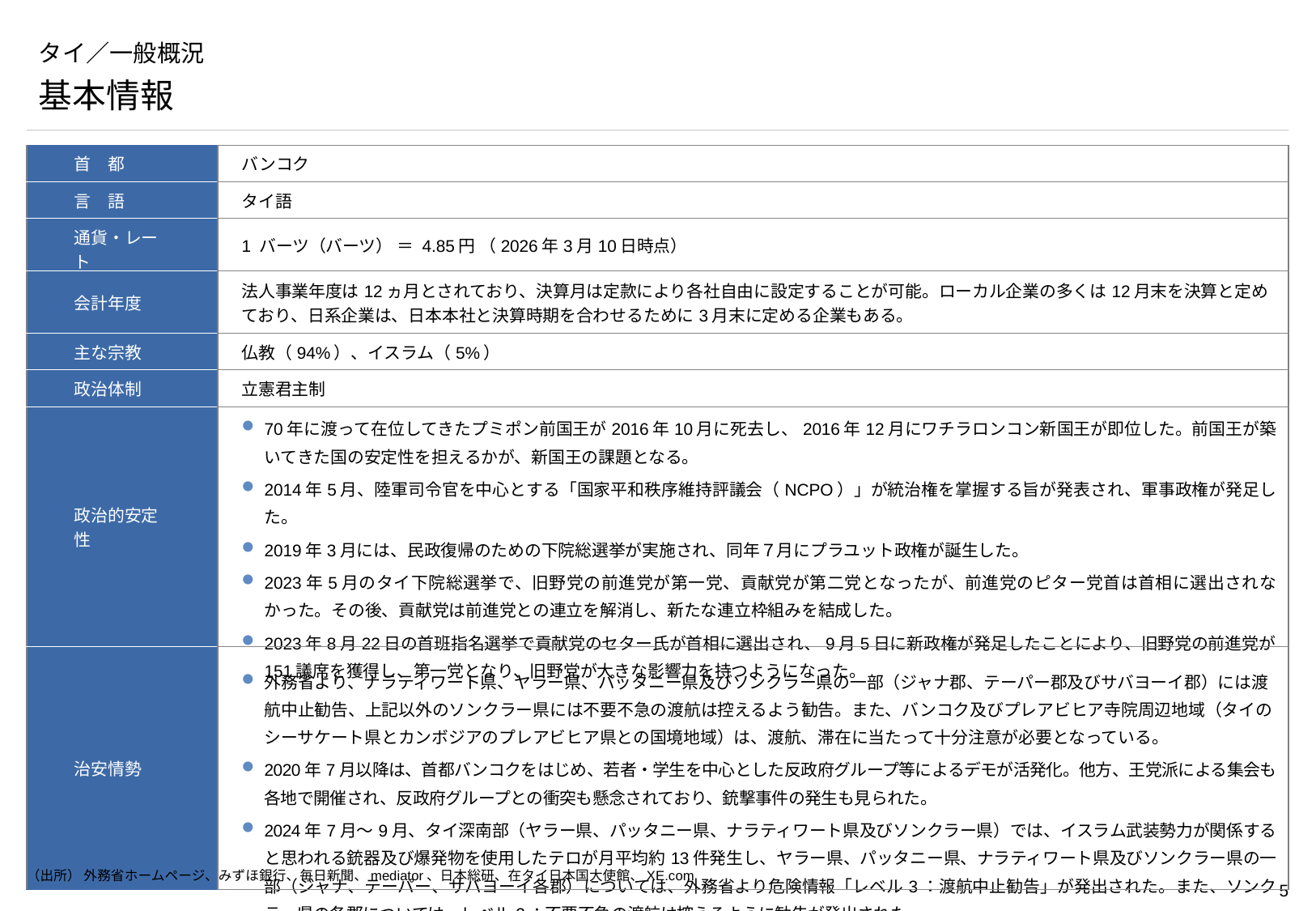

# タイ／一般概況
基本情報
| 首　都 | バンコク |
| --- | --- |
| 言　語 | タイ語 |
| 通貨・レート | 1 バーツ（バーツ） ＝ 4.85円 （2026年3月10日時点） |
| 会計年度 | 法人事業年度は12ヵ月とされており、決算月は定款により各社自由に設定することが可能。ローカル企業の多くは12月末を決算と定めており、日系企業は、日本本社と決算時期を合わせるために3月末に定める企業もある。 |
| 主な宗教 | 仏教（94%）、イスラム（5%） |
| 政治体制 | 立憲君主制 |
| 政治的安定性 | 70年に渡って在位してきたプミポン前国王が2016年10月に死去し、2016年12月にワチラロンコン新国王が即位した。前国王が築いてきた国の安定性を担えるかが、新国王の課題となる。 2014年5月、陸軍司令官を中心とする「国家平和秩序維持評議会（NCPO）」が統治権を掌握する旨が発表され、軍事政権が発足した。 2019年3月には、民政復帰のための下院総選挙が実施され、同年７月にプラユット政権が誕生した。 2023年5月のタイ下院総選挙で、旧野党の前進党が第一党、貢献党が第二党となったが、前進党のピター党首は首相に選出されなかった。その後、貢献党は前進党との連立を解消し、新たな連立枠組みを結成した。 2023年8月22日の首班指名選挙で貢献党のセター氏が首相に選出され、9月5日に新政権が発足したことにより、旧野党の前進党が151議席を獲得し、第一党となり、旧野党が大きな影響力を持つようになった。 |
| 治安情勢 | 外務省より、ナラティワート県、ヤラー県、パッタニー県及びソンクラー県の一部（ジャナ郡、テーパー郡及びサバヨーイ郡）には渡航中止勧告、上記以外のソンクラー県には不要不急の渡航は控えるよう勧告。また、バンコク及びプレアビヒア寺院周辺地域（タイのシーサケート県とカンボジアのプレアビヒア県との国境地域）は、渡航、滞在に当たって十分注意が必要となっている。 2020年7月以降は、首都バンコクをはじめ、若者・学生を中心とした反政府グループ等によるデモが活発化。他方、王党派による集会も各地で開催され、反政府グループとの衝突も懸念されており、銃撃事件の発生も見られた。 2024年7月～9月、タイ深南部（ヤラー県、パッタニー県、ナラティワート県及びソンクラー県）では、イスラム武装勢力が関係すると思われる銃器及び爆発物を使用したテロが月平均約13件発生し、ヤラー県、パッタニー県、ナラティワート県及びソンクラー県の一部（ジャナ、テーパー、サバヨーイ各郡）については、外務省より危険情報「レベル3：渡航中止勧告」が発出された。また、ソンクラー県の各郡については、レベル2：不要不急の渡航は控えるように勧告が発出された。 |
（出所） 外務省ホームページ、みずほ銀行、毎日新聞、mediator、日本総研、在タイ日本国大使館、XE.com